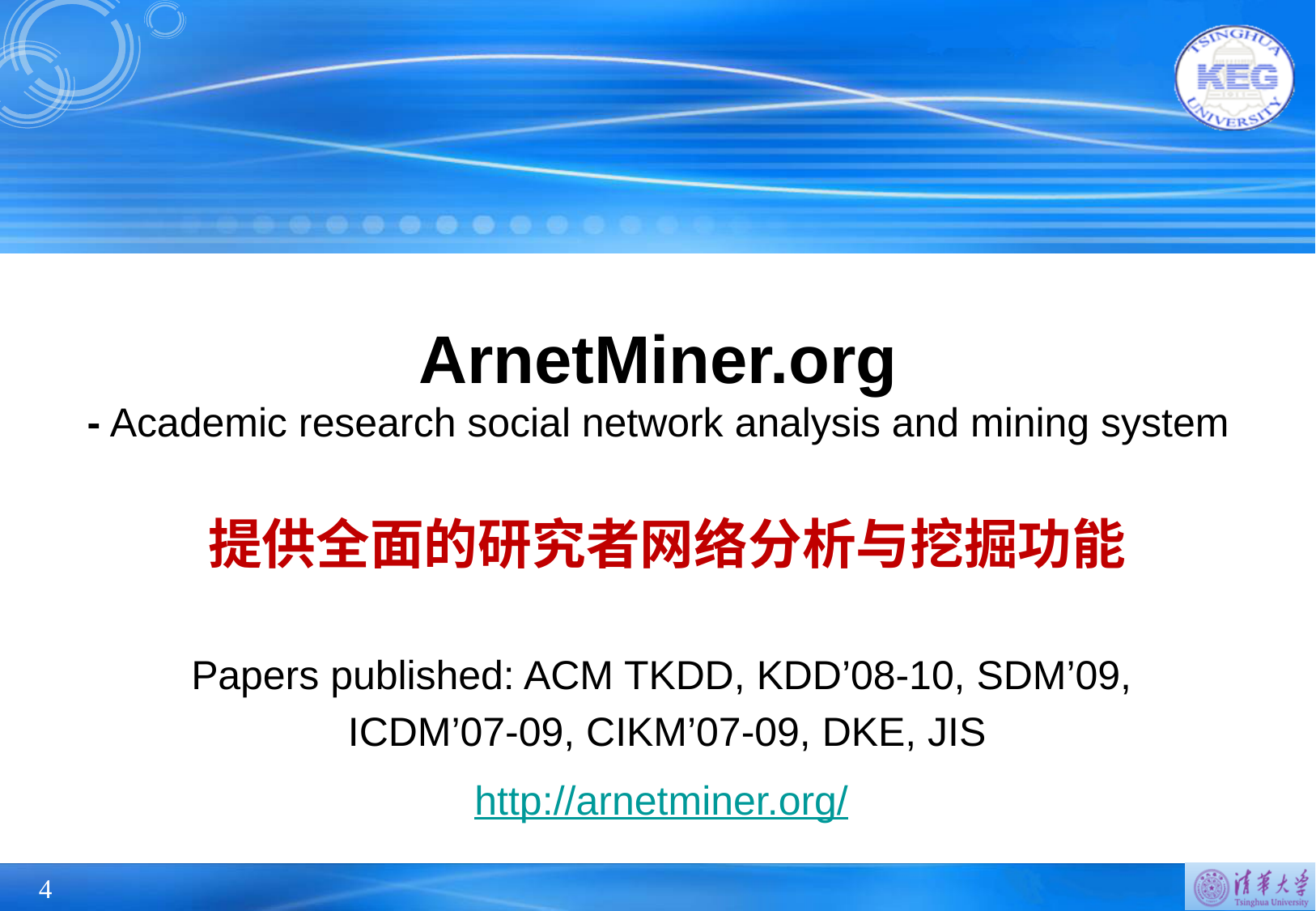

# ArnetMiner.org - Academic research social network analysis and mining system
提供全面的研究者网络分析与挖掘功能

Papers published: ACM TKDD, KDD’08-10, SDM’09,
ICDM’07-09, CIKM’07-09, DKE, JIS
http://arnetminer.org/